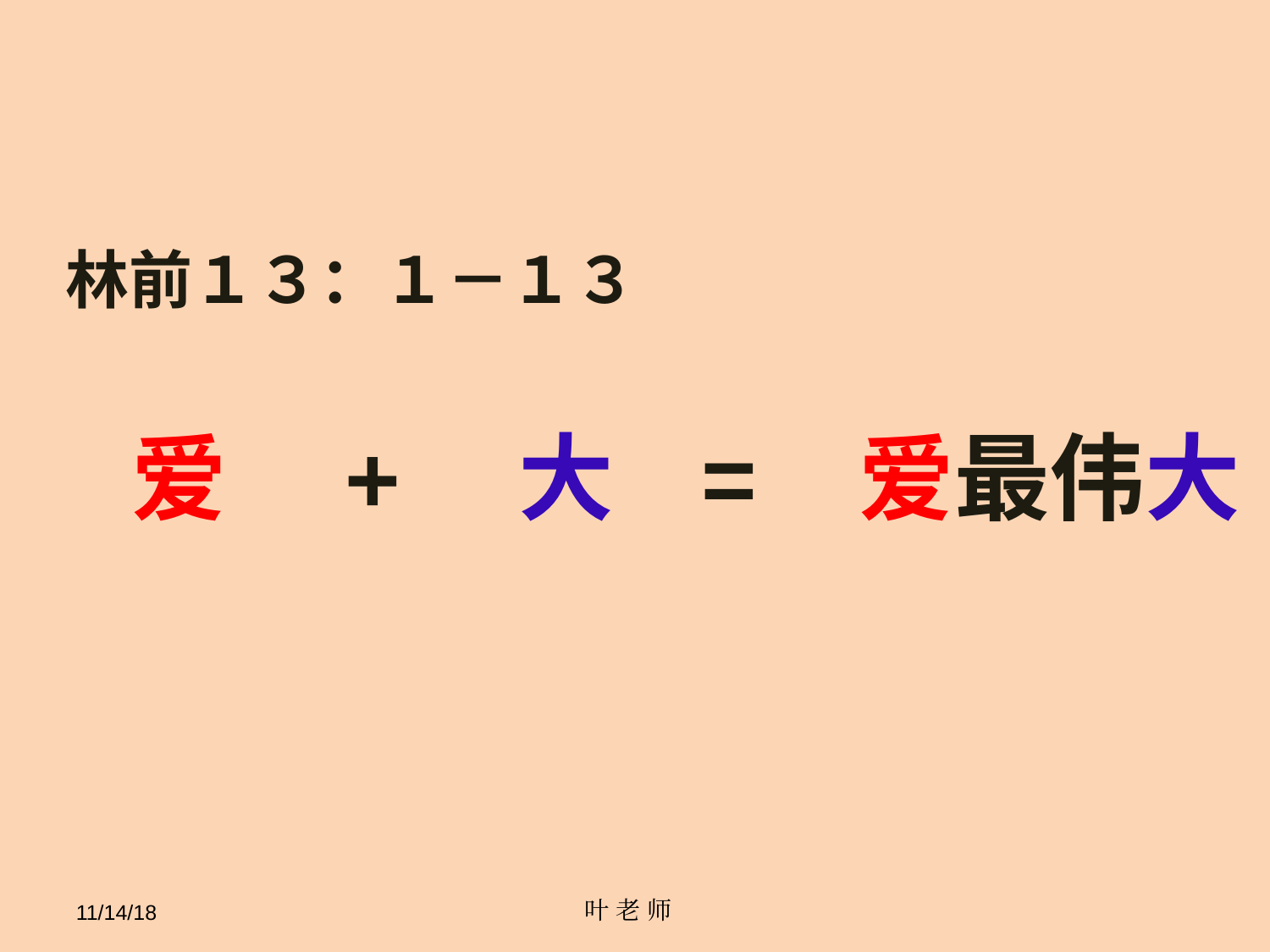

林前１３：１－１３

  爱　+　大   =   爱最伟大

11/14/18

叶 老 师